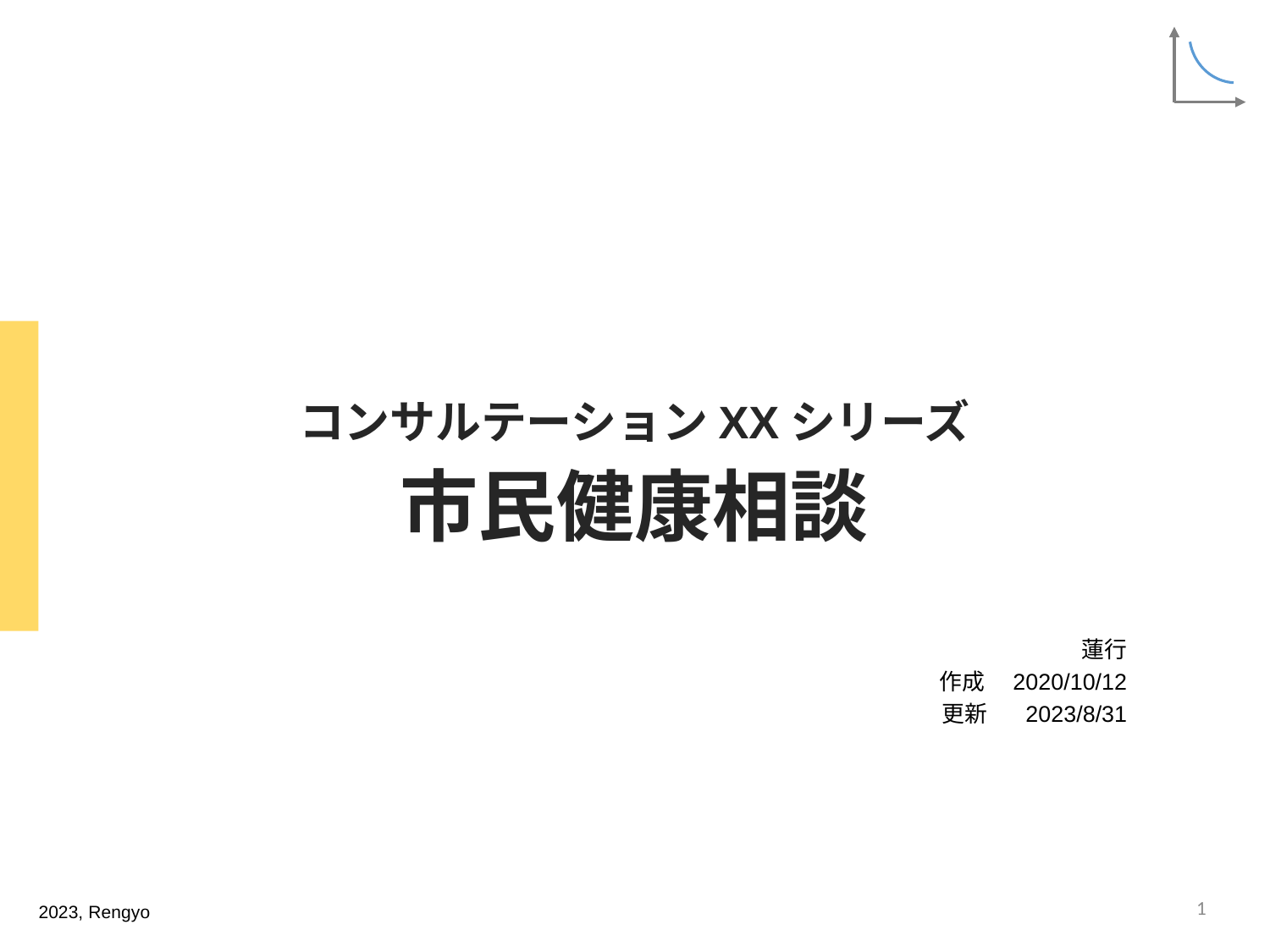

# コンサルテーションXXシリーズ 市民健康相談
蓮行
作成　2020/10/12
更新　  2023/8/31
1